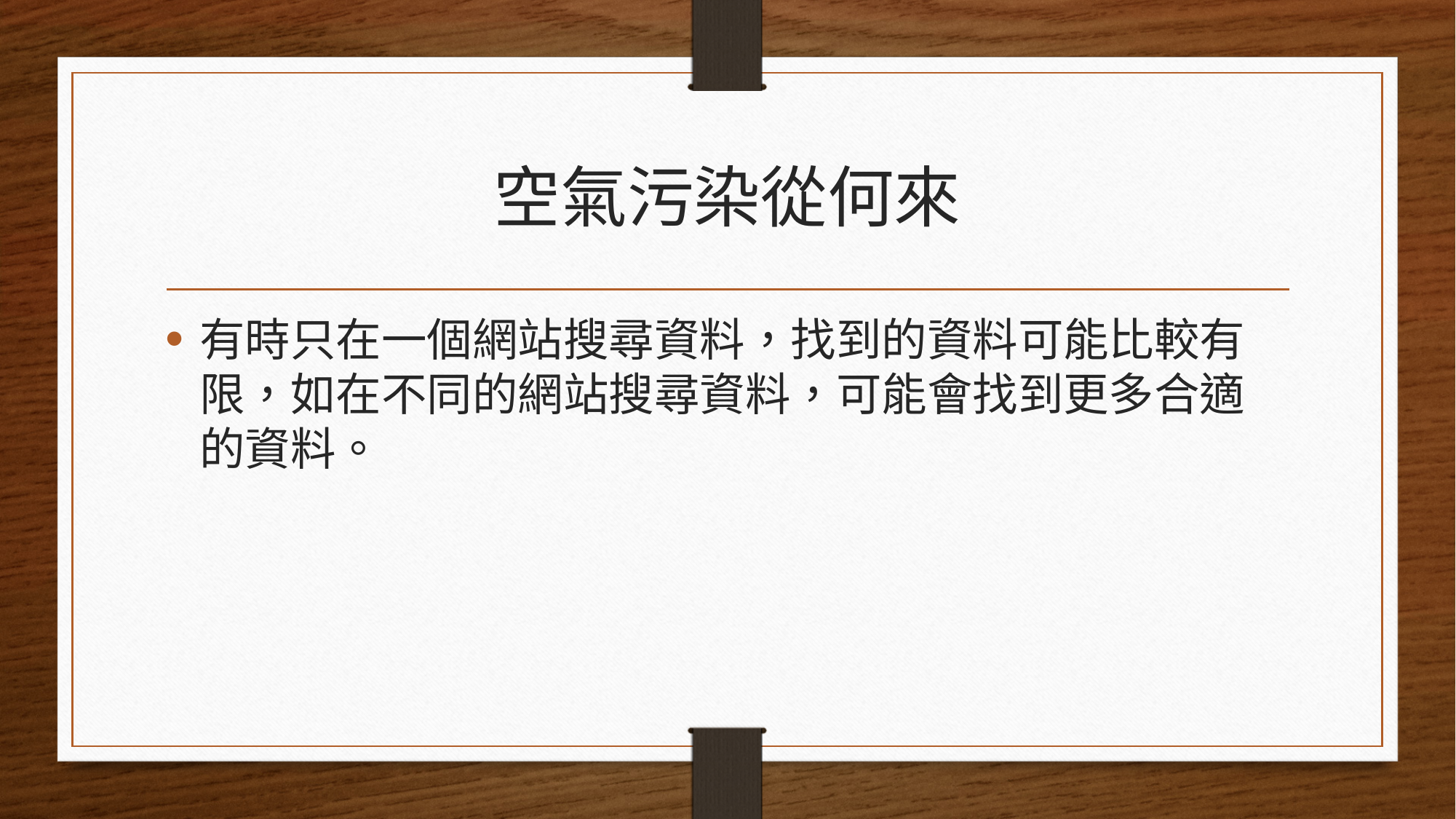

# 空氣污染從何來
有時只在一個網站搜尋資料，找到的資料可能比較有限，如在不同的網站搜尋資料，可能會找到更多合適的資料。